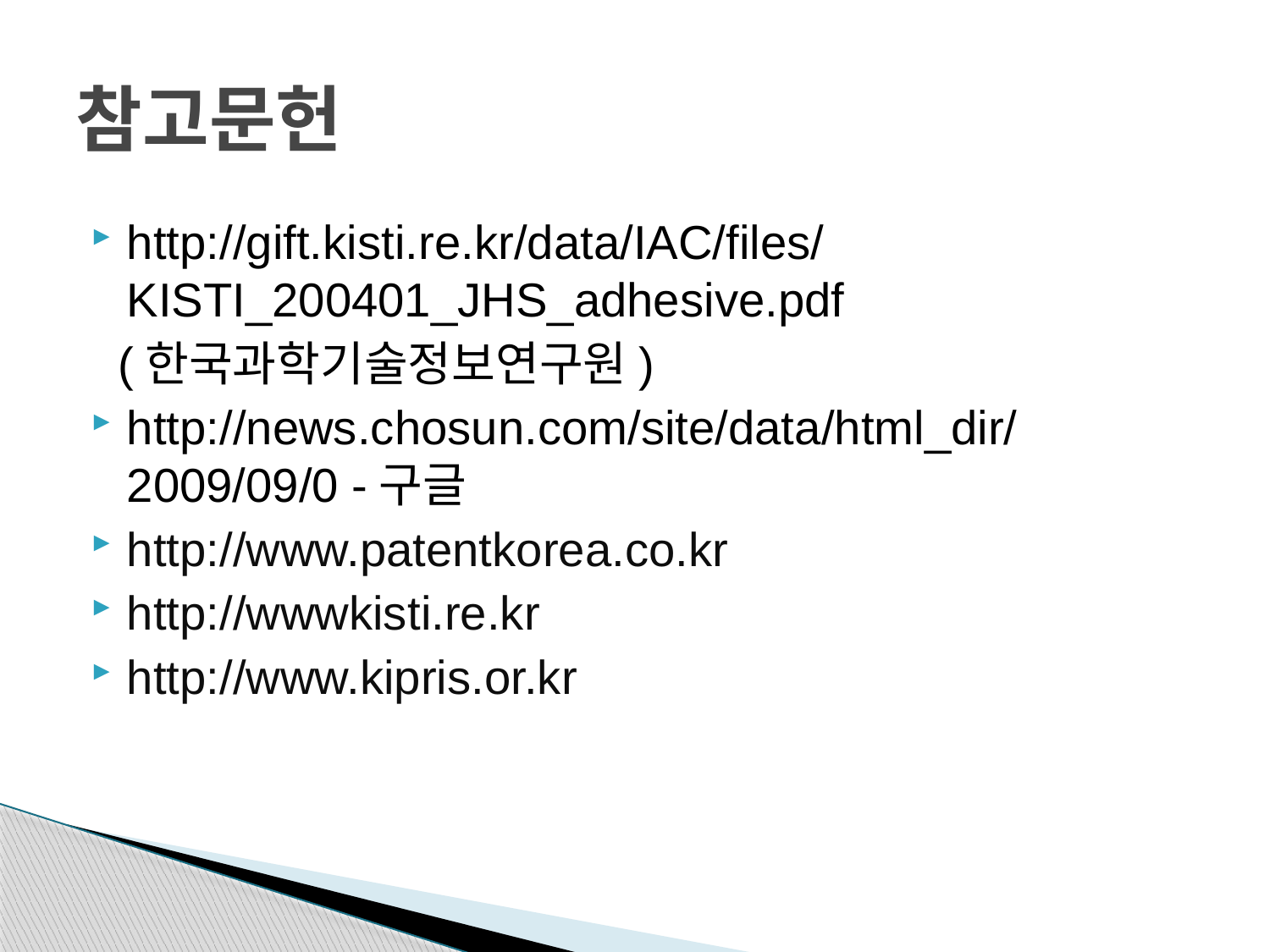

# 참고문헌
http://gift.kisti.re.kr/data/IAC/files/KISTI_200401_JHS_adhesive.pdf
  (한국과학기술정보연구원)
http://news.chosun.com/site/data/html_dir/2009/09/0 -구글
http://www.patentkorea.co.kr
http://wwwkisti.re.kr
http://www.kipris.or.kr